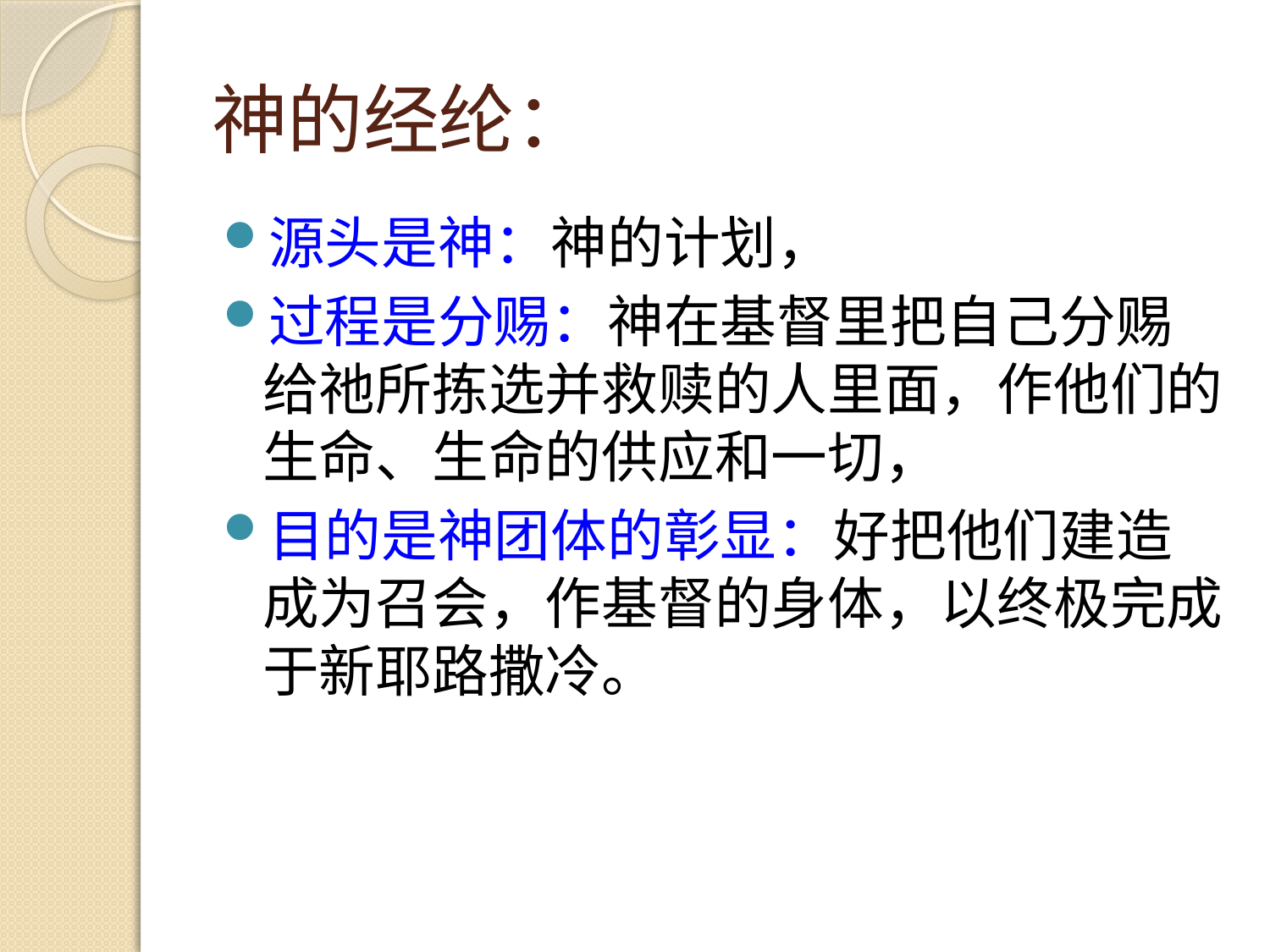

# 神的经纶：
源头是神：神的计划，
过程是分赐：神在基督里把自己分赐给祂所拣选并救赎的人里面，作他们的生命、生命的供应和一切，
目的是神团体的彰显：好把他们建造成为召会，作基督的身体，以终极完成于新耶路撒冷。